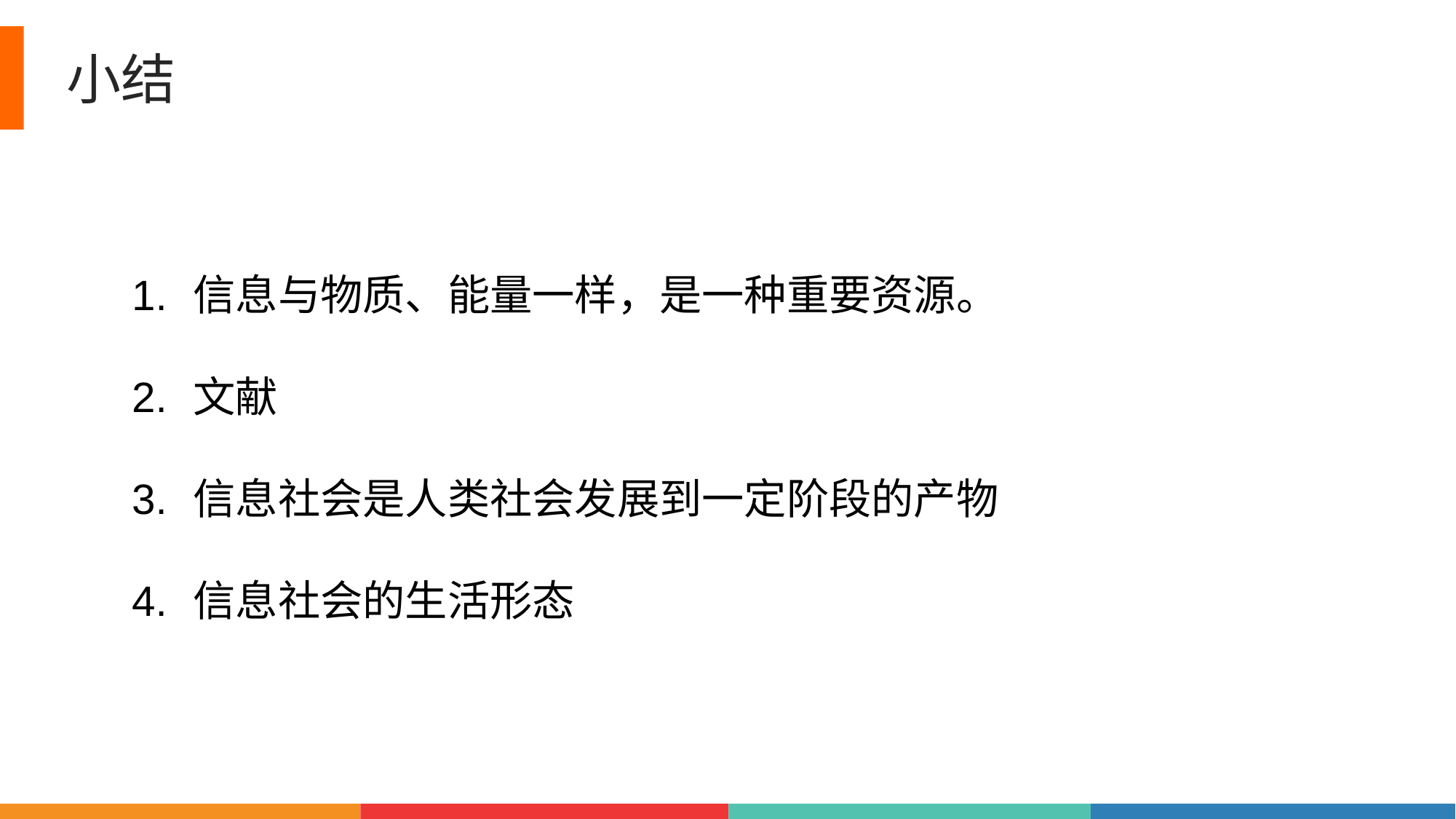

小结
信息与物质、能量一样，是一种重要资源。
文献
信息社会是人类社会发展到一定阶段的产物
信息社会的生活形态

15